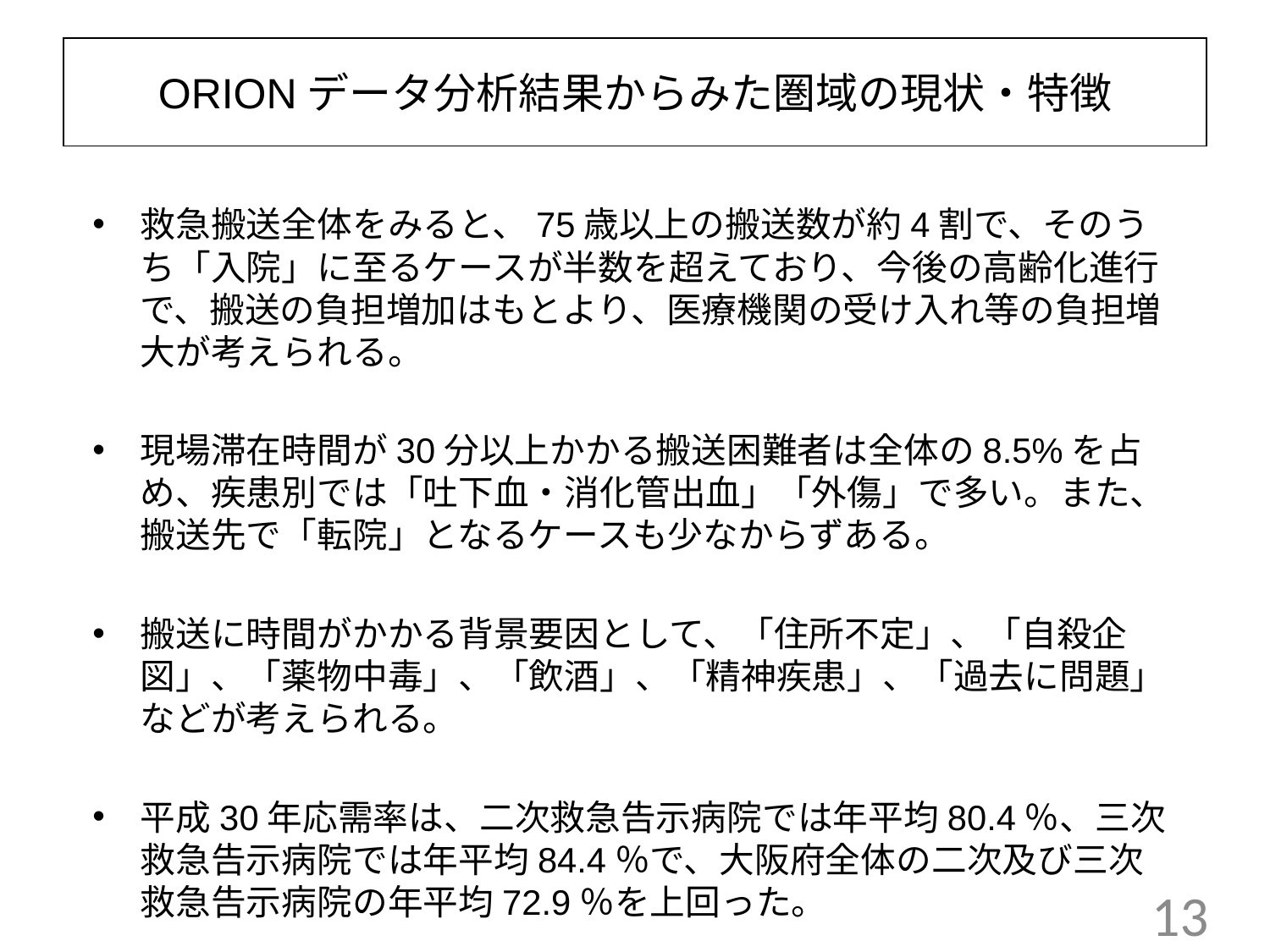

# ORIONデータ分析結果からみた圏域の現状・特徴
救急搬送全体をみると、75歳以上の搬送数が約4割で、そのうち「入院」に至るケースが半数を超えており、今後の高齢化進行で、搬送の負担増加はもとより、医療機関の受け入れ等の負担増大が考えられる。

現場滞在時間が30分以上かかる搬送困難者は全体の8.5%を占め、疾患別では「吐下血・消化管出血」「外傷」で多い。また、搬送先で「転院」となるケースも少なからずある。

搬送に時間がかかる背景要因として、「住所不定」、「自殺企図」、「薬物中毒」、「飲酒」、「精神疾患」、「過去に問題」などが考えられる。

平成30年応需率は、二次救急告示病院では年平均80.4％、三次救急告示病院では年平均84.4％で、大阪府全体の二次及び三次救急告示病院の年平均72.9％を上回った。
13